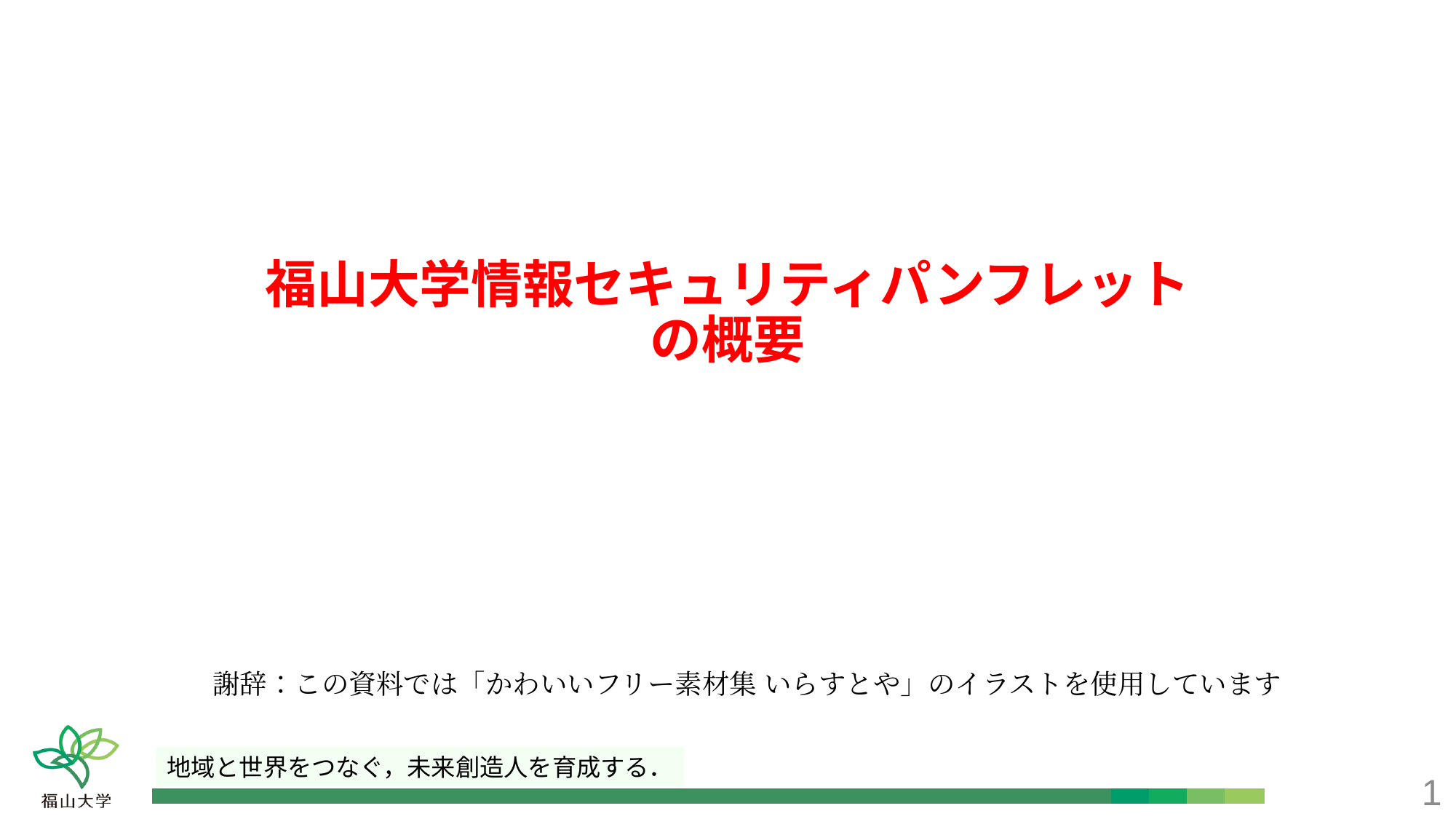

# 福山大学情報セキュリティパンフレット の概要

謝辞：この資料では「かわいいフリー素材集 いらすとや」のイラストを使用しています
1